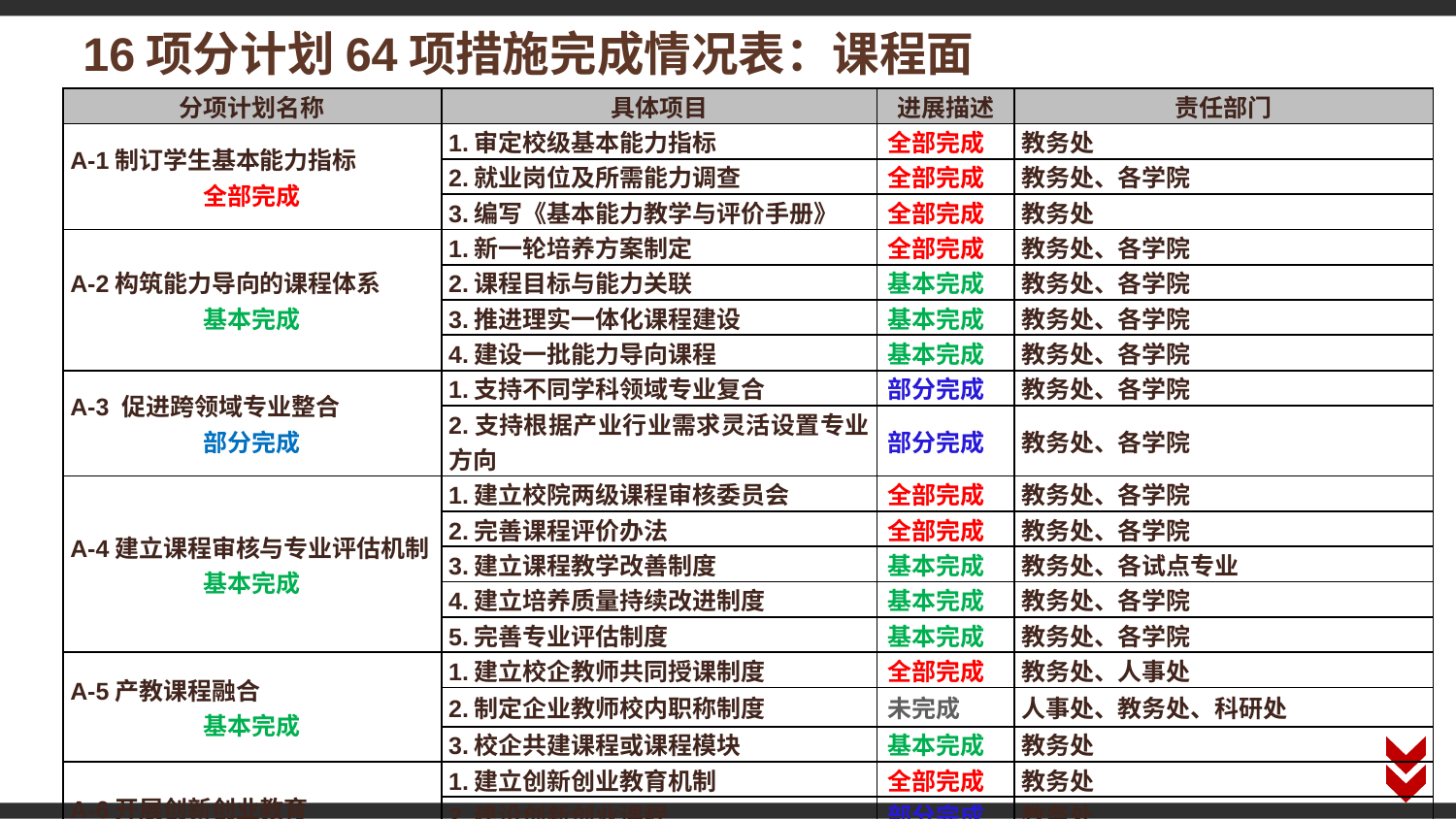

# 16项分计划64项措施完成情况表：课程面
| 分项计划名称 | 具体项目 | 进展描述 | 责任部门 |
| --- | --- | --- | --- |
| A-1制订学生基本能力指标 全部完成 | 1.审定校级基本能力指标 | 全部完成 | 教务处 |
|  | 2.就业岗位及所需能力调查 | 全部完成 | 教务处、各学院 |
|  | 3.编写《基本能力教学与评价手册》 | 全部完成 | 教务处 |
| A-2构筑能力导向的课程体系 基本完成 | 1.新一轮培养方案制定 | 全部完成 | 教务处、各学院 |
|  | 2.课程目标与能力关联 | 基本完成 | 教务处、各学院 |
|  | 3.推进理实一体化课程建设 | 基本完成 | 教务处、各学院 |
|  | 4.建设一批能力导向课程 | 基本完成 | 教务处、各学院 |
| A-3 促进跨领域专业整合 部分完成 | 1.支持不同学科领域专业复合 | 部分完成 | 教务处、各学院 |
|  | 2.支持根据产业行业需求灵活设置专业方向 | 部分完成 | 教务处、各学院 |
| A-4建立课程审核与专业评估机制 基本完成 | 1.建立校院两级课程审核委员会 | 全部完成 | 教务处、各学院 |
|  | 2.完善课程评价办法 | 全部完成 | 教务处、各学院 |
|  | 3.建立课程教学改善制度 | 基本完成 | 教务处、各试点专业 |
|  | 4.建立培养质量持续改进制度 | 基本完成 | 教务处、各学院 |
|  | 5.完善专业评估制度 | 基本完成 | 教务处、各学院 |
| A-5产教课程融合 基本完成 | 1.建立校企教师共同授课制度 | 全部完成 | 教务处、人事处 |
|  | 2.制定企业教师校内职称制度 | 未完成 | 人事处、教务处、科研处 |
|  | 3.校企共建课程或课程模块 | 基本完成 | 教务处 |
| A-6开展创新创业教育 部分完成 | 1.建立创新创业教育机制 | 全部完成 | 教务处 |
|  | 2.建设创新创业课程 | 部分完成 | 教务处 |
|  | 3. 开展创新创业教师专项培训 | 部分完成 | 教务处、教师教学发展中心 |